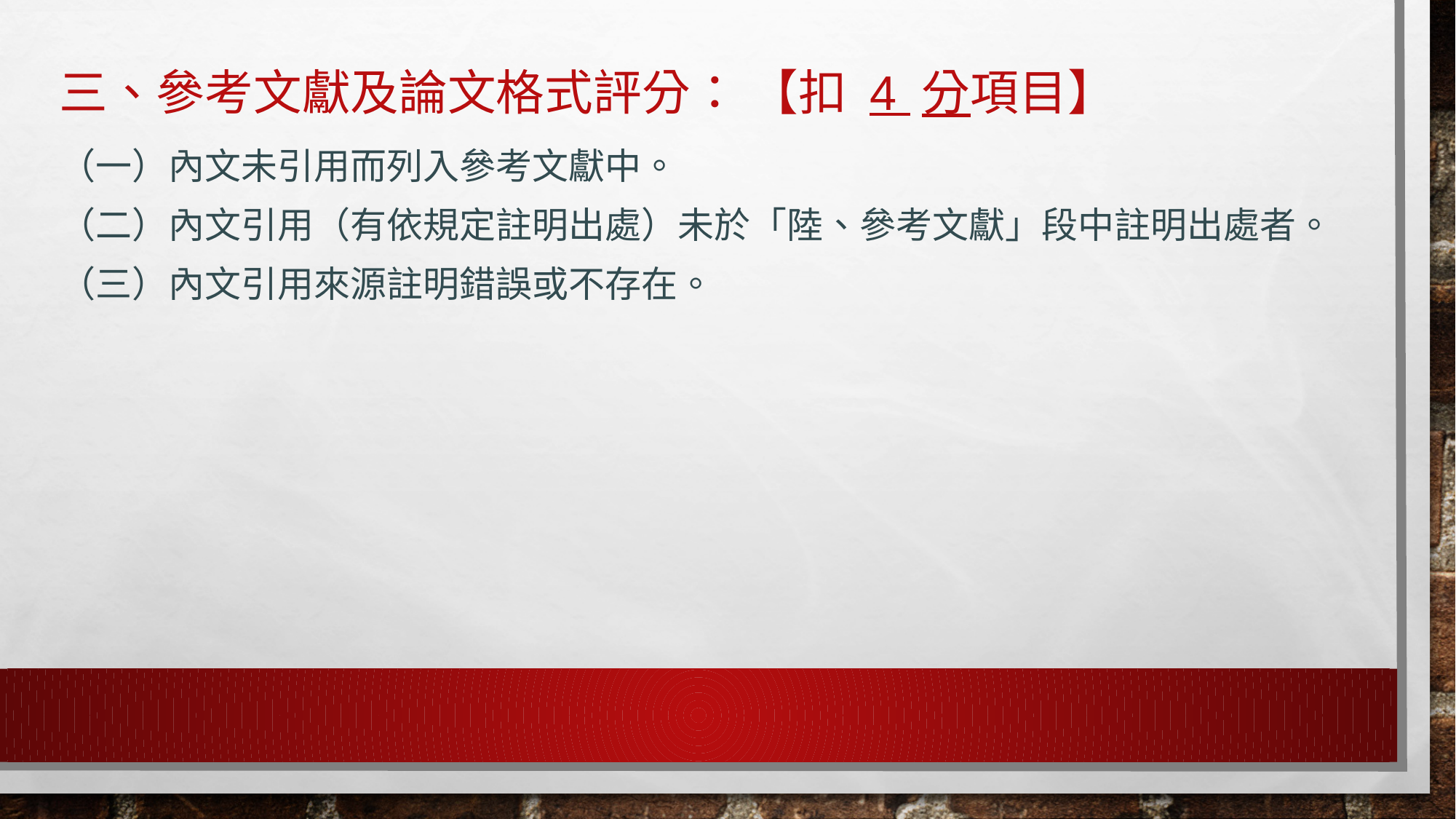

# 三、參考文獻及論文格式評分： 【扣 4 分項目】
（一）內文未引用而列入參考文獻中。
（二）內文引用（有依規定註明出處）未於「陸、參考文獻」段中註明出處者。
（三）內文引用來源註明錯誤或不存在。